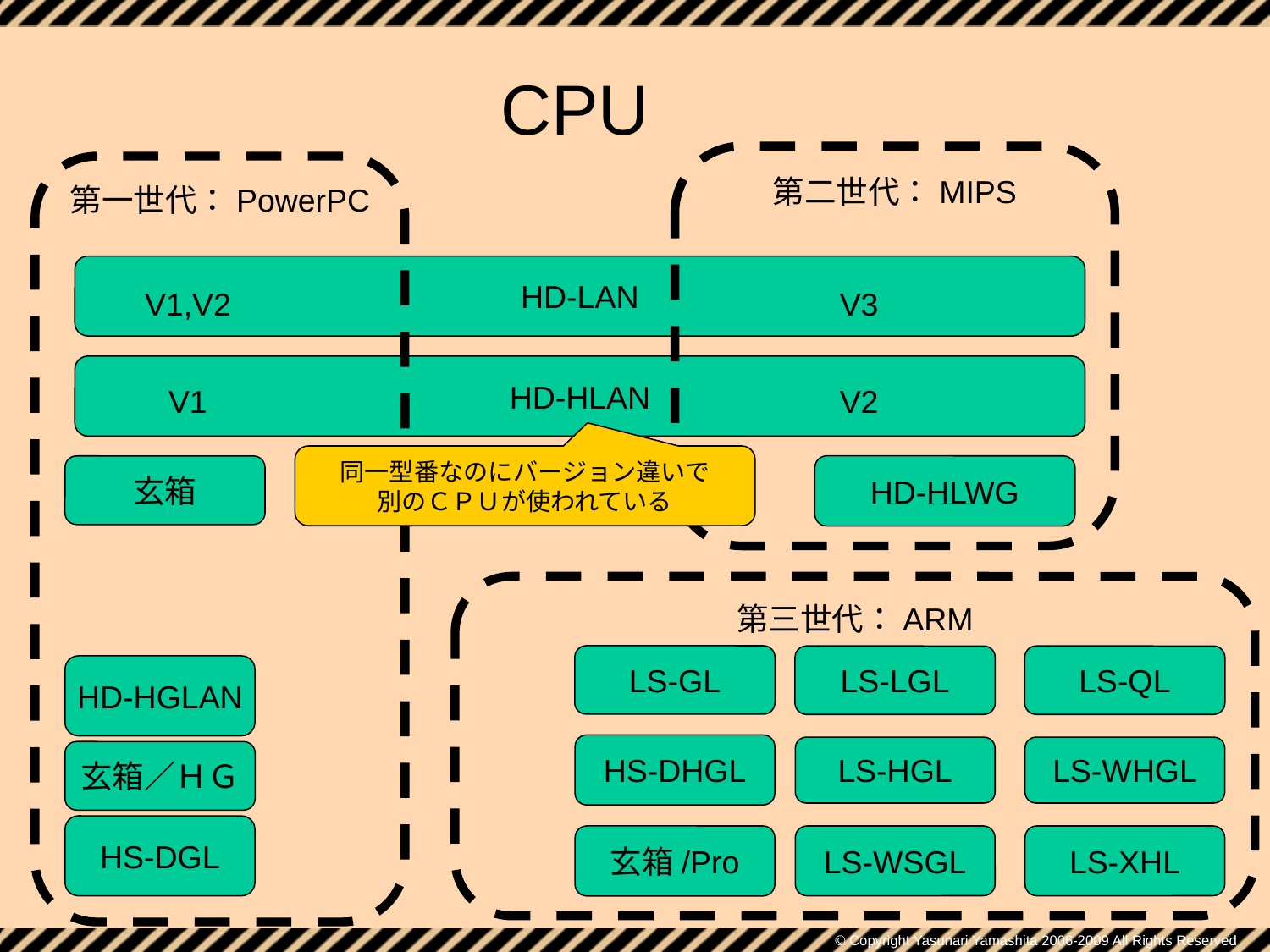

# CPU
第二世代：MIPS
第一世代：PowerPC
HD-LAN
V1,V2
V3
HD-HLAN
V1
V2
同一型番なのにバージョン違いで
別のＣＰＵが使われている
玄箱
HD-HLWG
第三世代：ARM
LS-GL
LS-LGL
LS-QL
HD-HGLAN
HS-DHGL
LS-HGL
LS-WHGL
玄箱／ＨＧ
HS-DGL
玄箱/Pro
LS-WSGL
LS-XHL